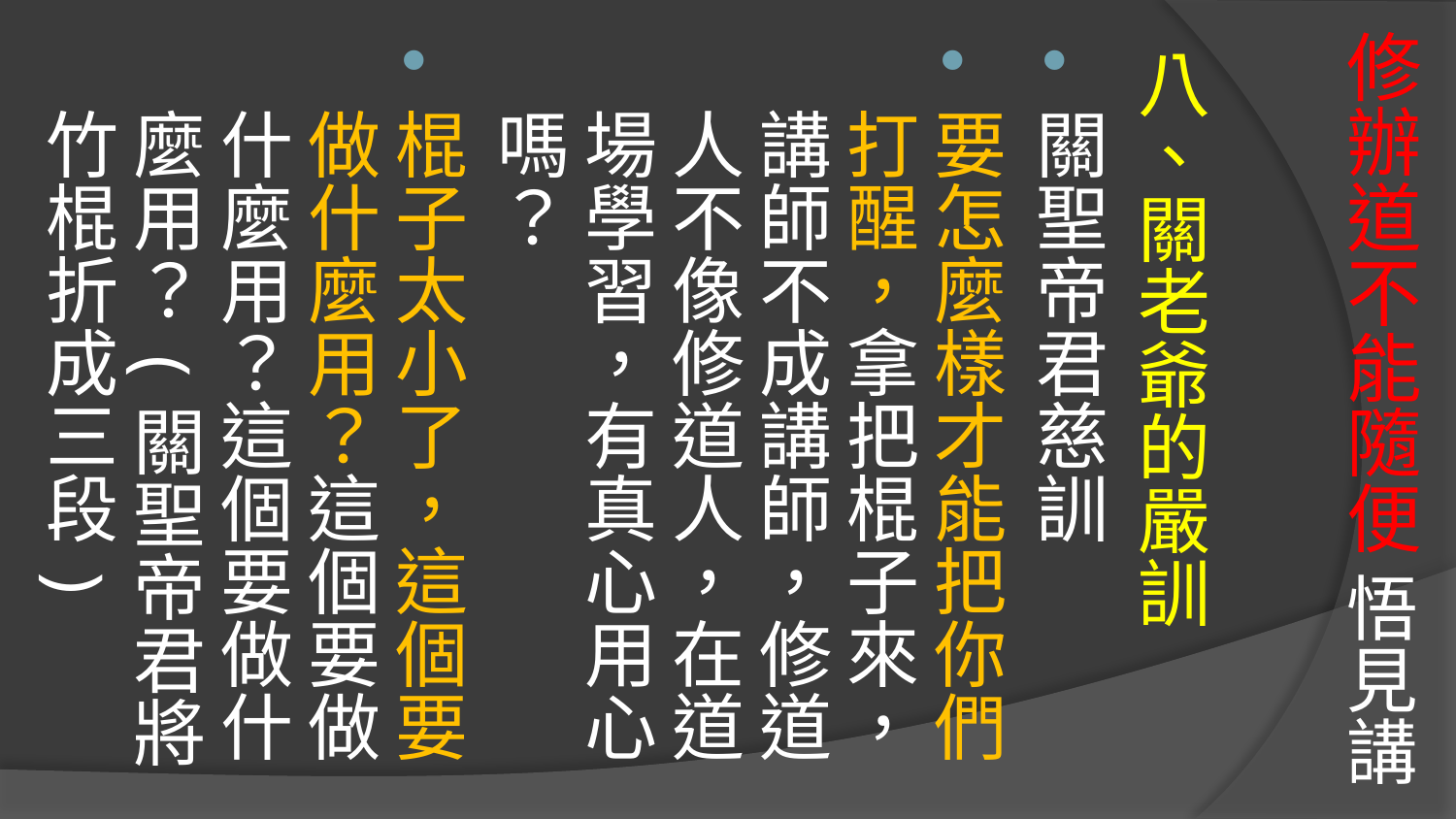

# 修辦道不能隨便 悟見講
八、關老爺的嚴訓
關聖帝君慈訓
要怎麼樣才能把你們打醒，拿把棍子來，講師不成講師，修道人不像修道人，在道場學習，有真心用心嗎？
棍子太小了，這個要做什麼用？這個要做什麼用？這個要做什麼用？(關聖帝君將竹棍折成三段)